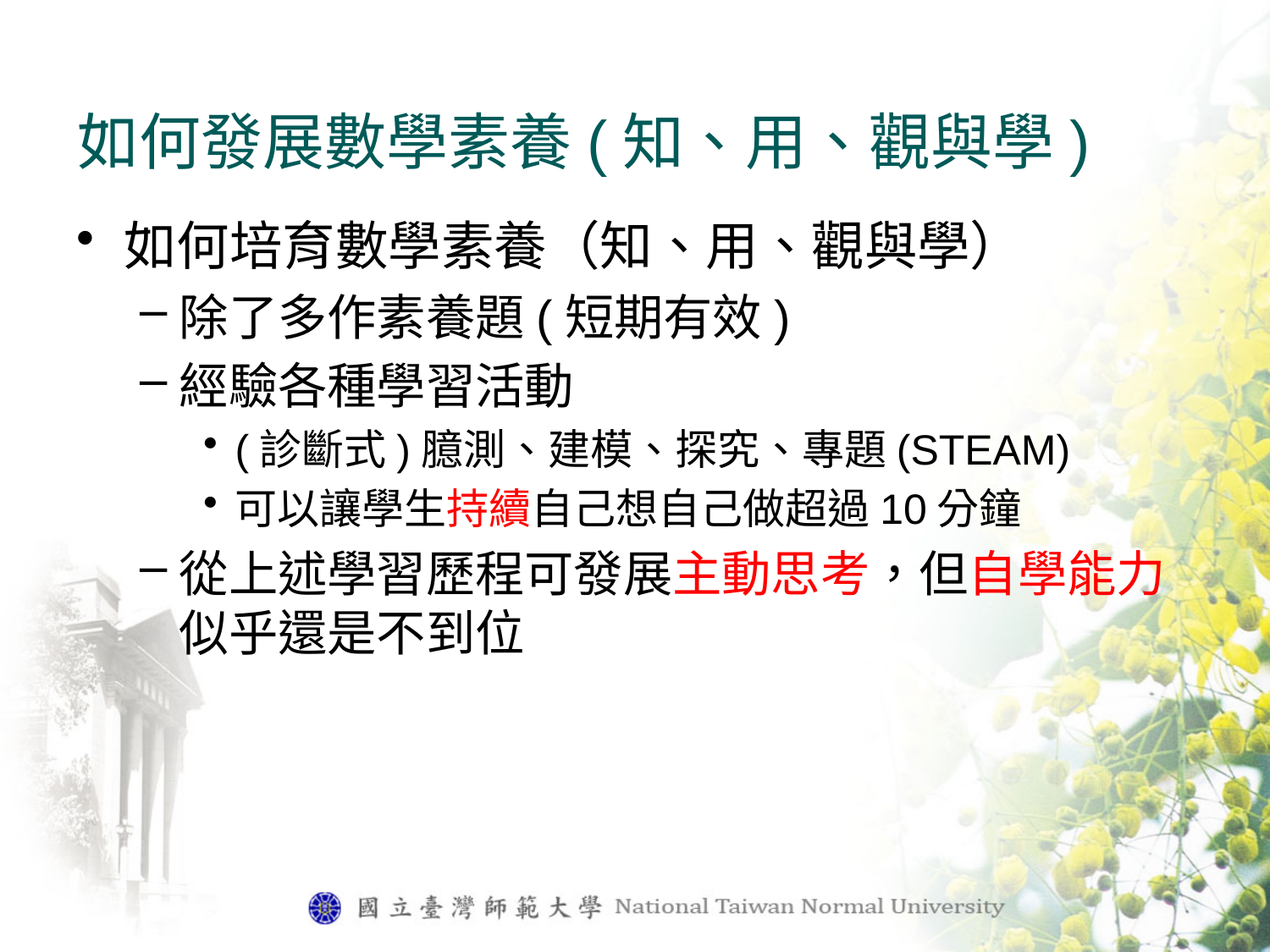

# 如何發展數學素養(知、用、觀與學)
如何培育數學素養（知、用、觀與學）
除了多作素養題(短期有效)
經驗各種學習活動
(診斷式)臆測、建模、探究、專題(STEAM)
可以讓學生持續自己想自己做超過10分鐘
從上述學習歷程可發展主動思考，但自學能力似乎還是不到位